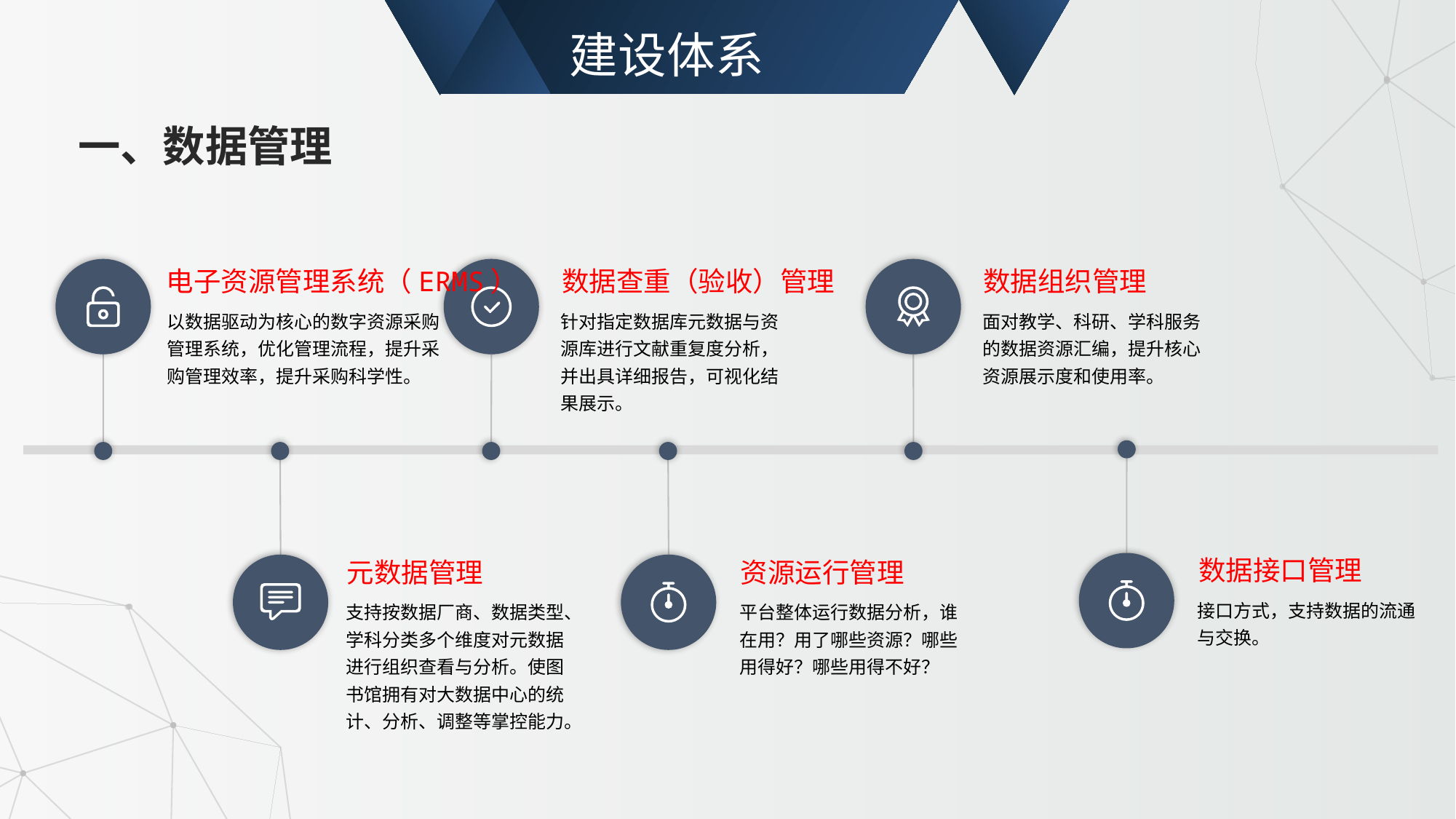

建设体系

一、数据管理

电子资源管理系统（ERMS）
数据查重（验收）管理
数据组织管理

针对指定数据库元数据与资源库进行文献重复度分析，并出具详细报告，可视化结果展示。
面对教学、科研、学科服务的数据资源汇编，提升核心资源展示度和使用率。
以数据驱动为核心的数字资源采购管理系统，优化管理流程，提升采购管理效率，提升采购科学性。

数据接口管理
元数据管理
资源运行管理

接口方式，支持数据的流通与交换。
支持按数据厂商、数据类型、学科分类多个维度对元数据进行组织查看与分析。使图书馆拥有对大数据中心的统计、分析、调整等掌控能力。
平台整体运行数据分析，谁在用？用了哪些资源？哪些用得好？哪些用得不好？